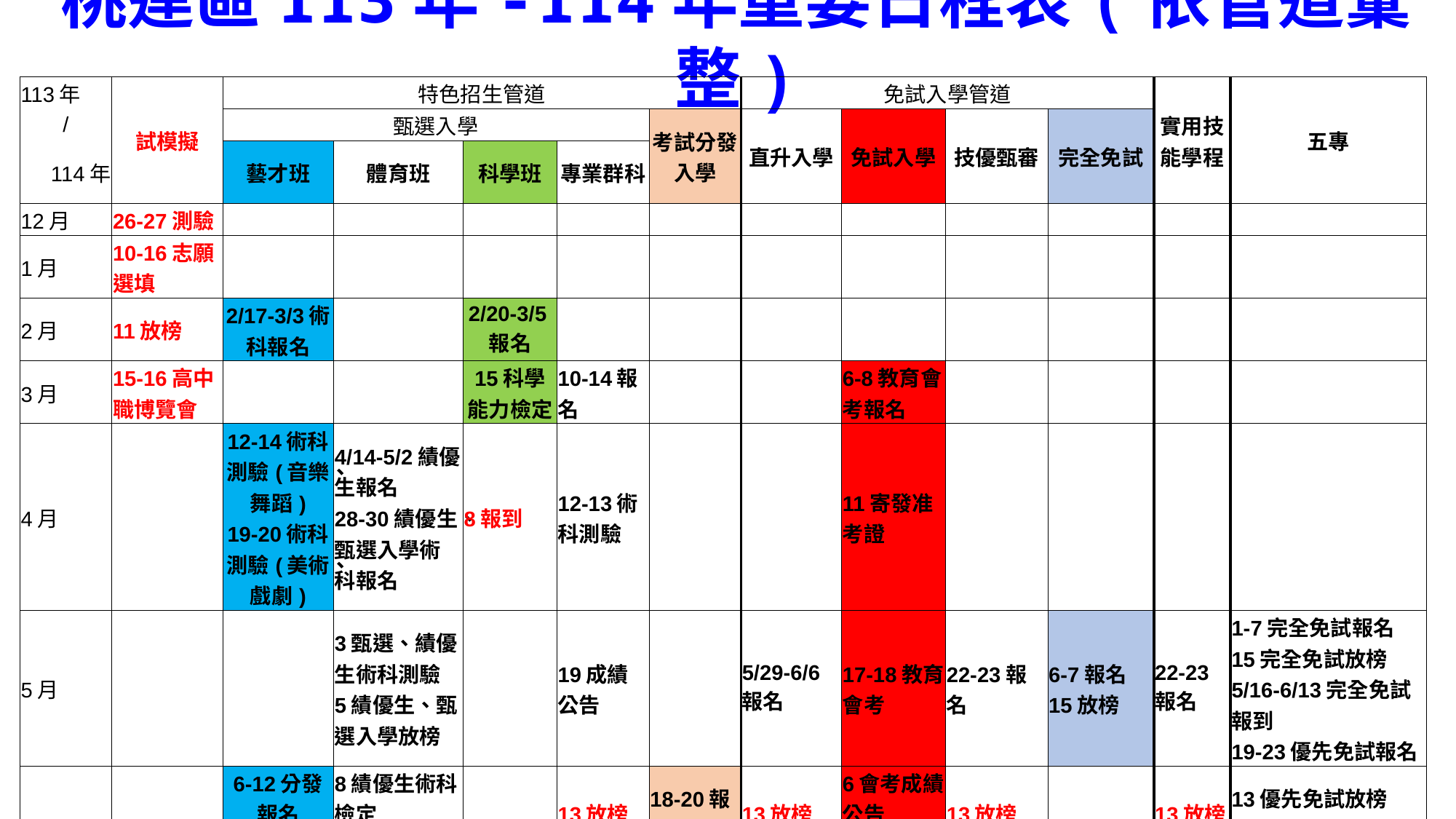

# 桃連區113年-114年重要日程表(依管道彙整)
| 113年 | 試模擬 | 特色招生管道 |  |  |  |  | 免試入學管道 |  |  |  | 實用技能學程 | 五專 |
| --- | --- | --- | --- | --- | --- | --- | --- | --- | --- | --- | --- | --- |
| / |  | 甄選入學 |  |  |  | 考試分發入學 | 直升入學 | 免試入學 | 技優甄審 | 完全免試 |  |  |
| 114年 |  | 藝才班 | 體育班 | 科學班 | 專業群科 |  |  |  |  |  |  |  |
| 12月 | 26-27測驗 |  |  |  |  |  |  |  |  |  |  |  |
| 1月 | 10-16志願選填 |  |  |  |  |  |  |  |  |  |  |  |
| 2月 | 11放榜 | 2/17-3/3術科報名 |  | 2/20-3/5報名 |  |  |  |  |  |  |  |  |
| 3月 | 15-16高中職博覽會 |  |  | 15科學能力檢定 | 10-14報名 |  |  | 6-8教育會考報名 |  |  |  |  |
| 4月 |  | 12-14術科測驗(音樂、舞蹈) 19-20術科測驗(美術、戲劇) | 4/14-5/2績優生報名 28-30績優生、甄選入學術科報名 | 8報到 | 12-13術科測驗 |  |  | 11寄發准考證 |  |  |  |  |
| 5月 |  |  | 3甄選、績優生術科測驗 5績優生、甄選入學放榜 |  | 19成績公告 |  | 5/29-6/6報名 | 17-18教育會考 | 22-23報名 | 6-7報名 15放榜 | 22-23報名 | 1-7完全免試報名 15完全免試放榜 5/16-6/13完全免試報到 19-23優先免試報名 |
| 6月 |  | 6-12分發報名 23-27志願選填 | 8績優生術科檢定 20績優生放榜 |  | 13放榜 16報到 | 18-20報名 22測驗 | 13放榜 17報到 | 6會考成績公告 20-26志願選填 | 13放榜 16報到 | 16報到 | 13放榜 16報到 | 13優先免試放榜 17優先免試報到 19-29聯合免試報名 |
| 7月 |  | 8放榜 9報到 | 10績優生、甄選入學報到 |  |  | 8放榜 10報到 |  | 8放榜 10報到 |  |  |  | 9聯合免試現場分發報到 |